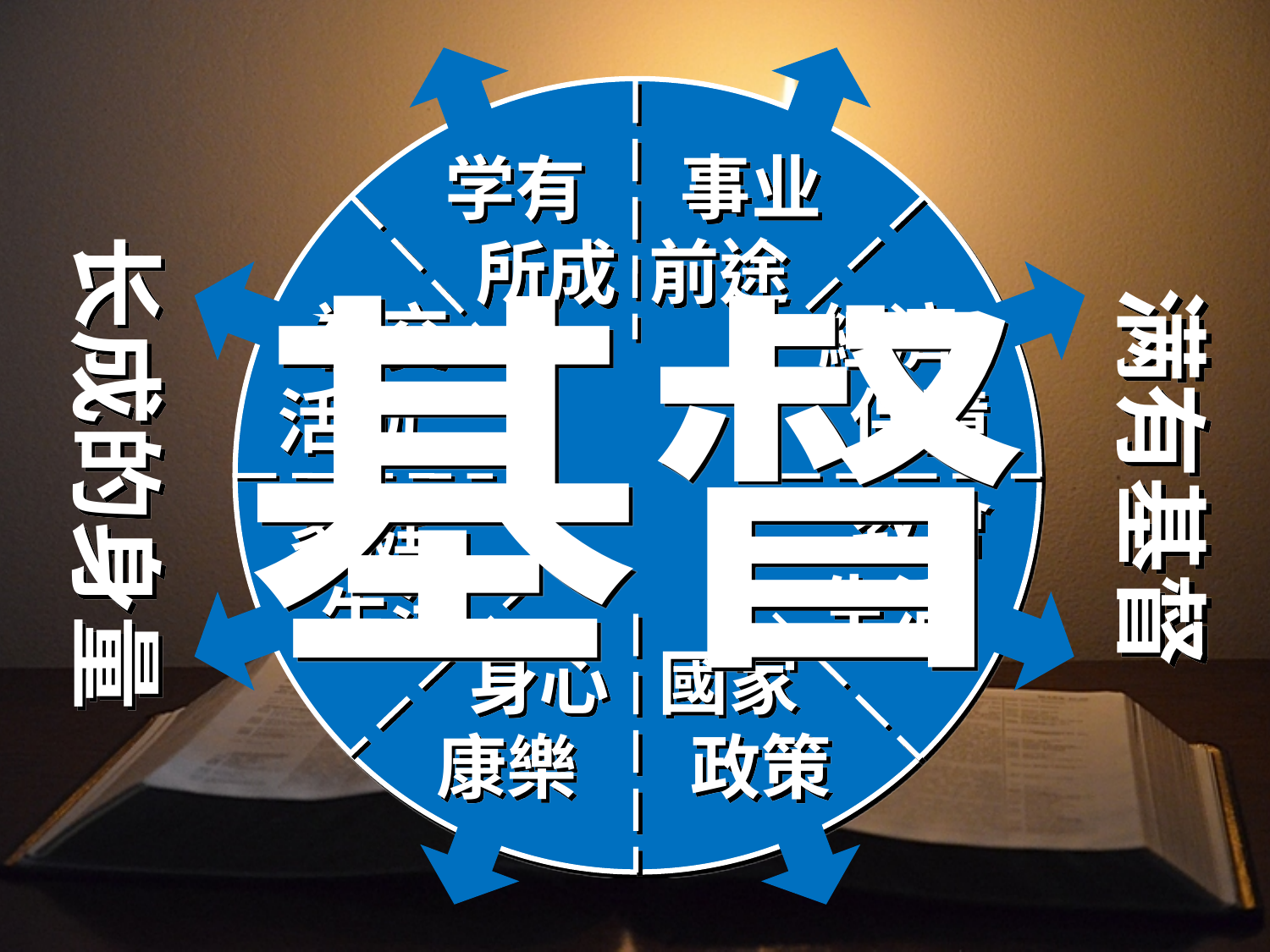

事业
前途
学有
	所成

长成的身量
基督

满有基督
	社交
活動
經濟
	保障
	教會
生活

家庭
	生活

	身心
康樂
國家
	政策